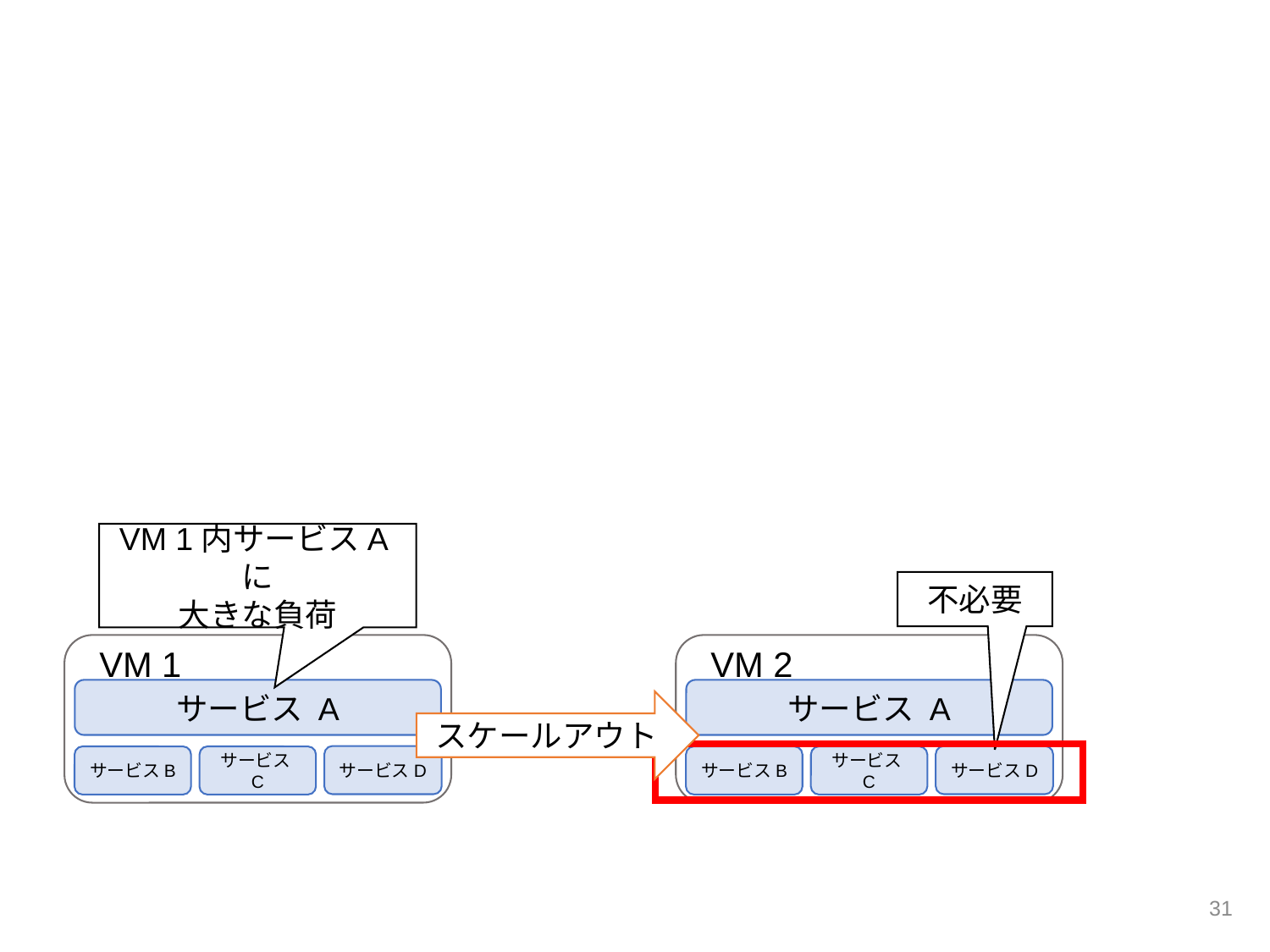

#
VM 1内サービスAに
大きな負荷
不必要

VM 1
サービス A
サービスD
サービスB
サービスC

VM 2
サービス A
サービスD
サービスB
サービスC
スケールアウト

31